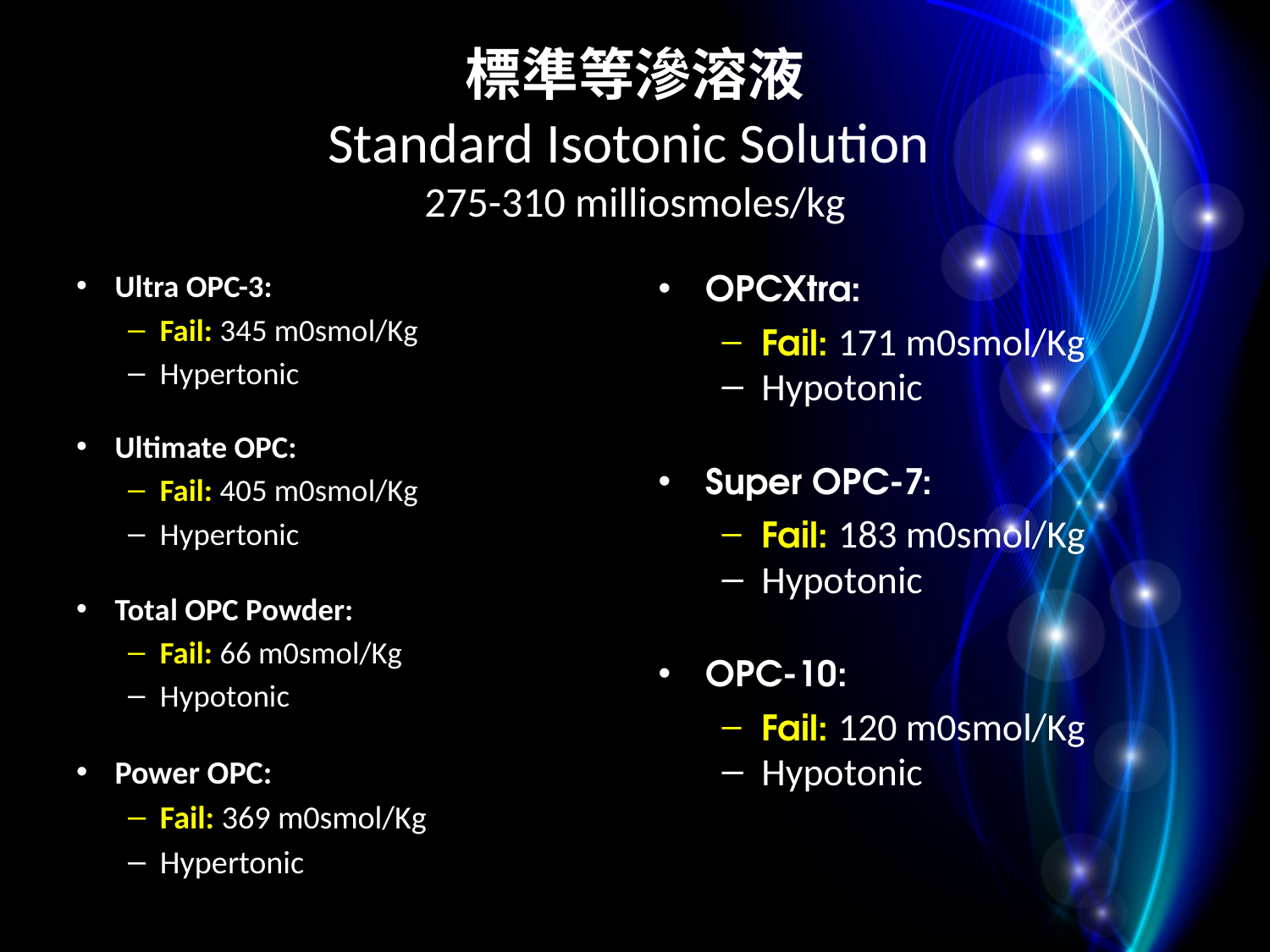

# 標準等滲溶液 Standard Isotonic Solution 275-310 milliosmoles/kg
Ultra OPC-3:
Fail: 345 m0smol/Kg
Hypertonic

Ultimate OPC:
Fail: 405 m0smol/Kg
Hypertonic

Total OPC Powder:
Fail: 66 m0smol/Kg
Hypotonic

Power OPC:
Fail: 369 m0smol/Kg
Hypertonic

OPCXtra:
Fail: 171 m0smol/Kg
Hypotonic

Super OPC-7:
Fail: 183 m0smol/Kg
Hypotonic

OPC-10:
Fail: 120 m0smol/Kg
Hypotonic